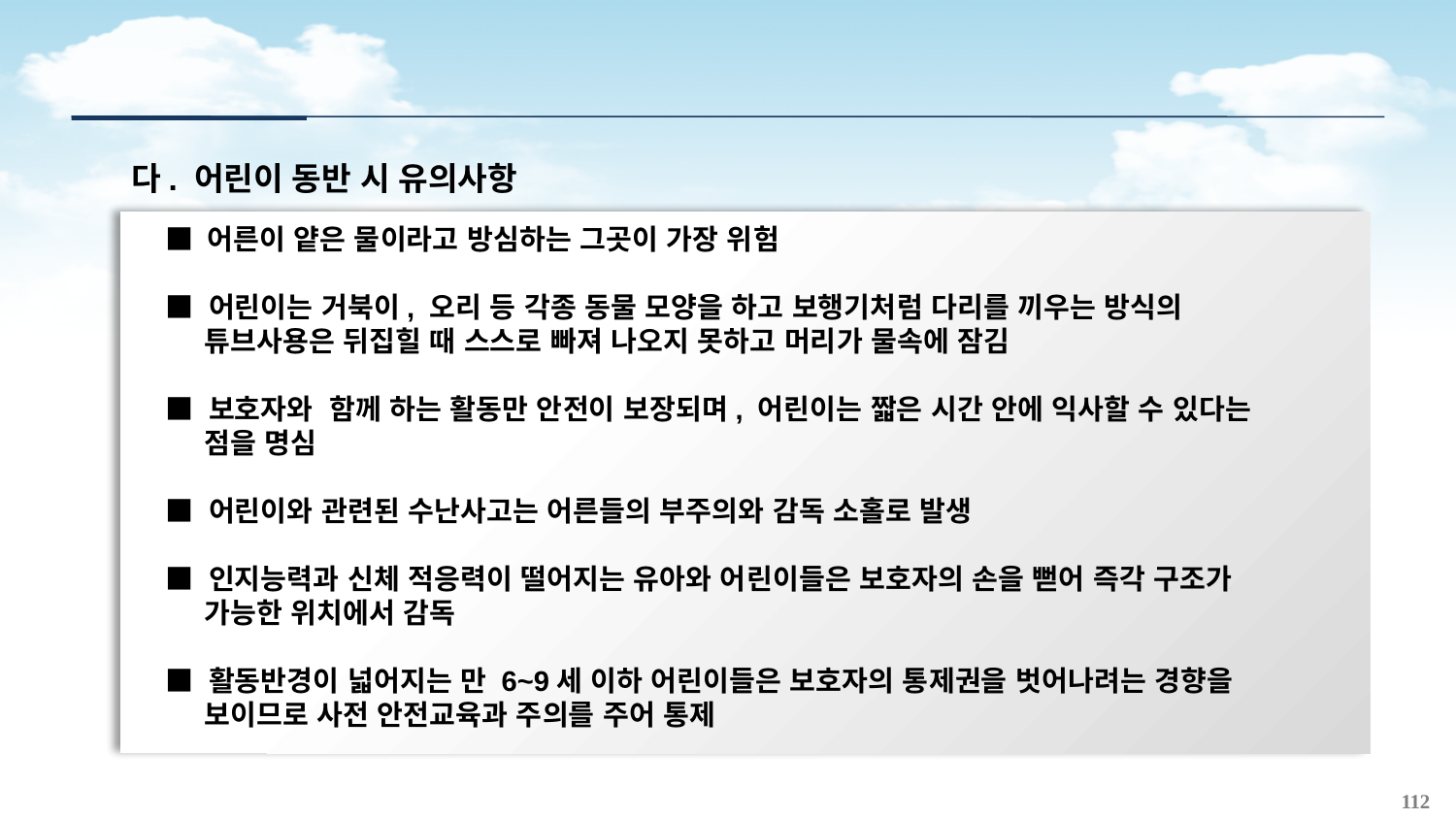

다. 어린이 동반 시 유의사항

■ 어른이 얕은 물이라고 방심하는 그곳이 가장 위험
■ 어린이는 거북이, 오리 등 각종 동물 모양을 하고 보행기처럼 다리를 끼우는 방식의
    튜브사용은 뒤집힐 때 스스로 빠져 나오지 못하고 머리가 물속에 잠김
■ 보호자와  함께 하는 활동만 안전이 보장되며, 어린이는 짧은 시간 안에 익사할 수 있다는
    점을 명심
■ 어린이와 관련된 수난사고는 어른들의 부주의와 감독 소홀로 발생
■ 인지능력과 신체 적응력이 떨어지는 유아와 어린이들은 보호자의 손을 뻗어 즉각 구조가
    가능한 위치에서 감독
■ 활동반경이 넓어지는 만 6~9세 이하 어린이들은 보호자의 통제권을 벗어나려는 경향을
    보이므로 사전 안전교육과 주의를 주어 통제
112